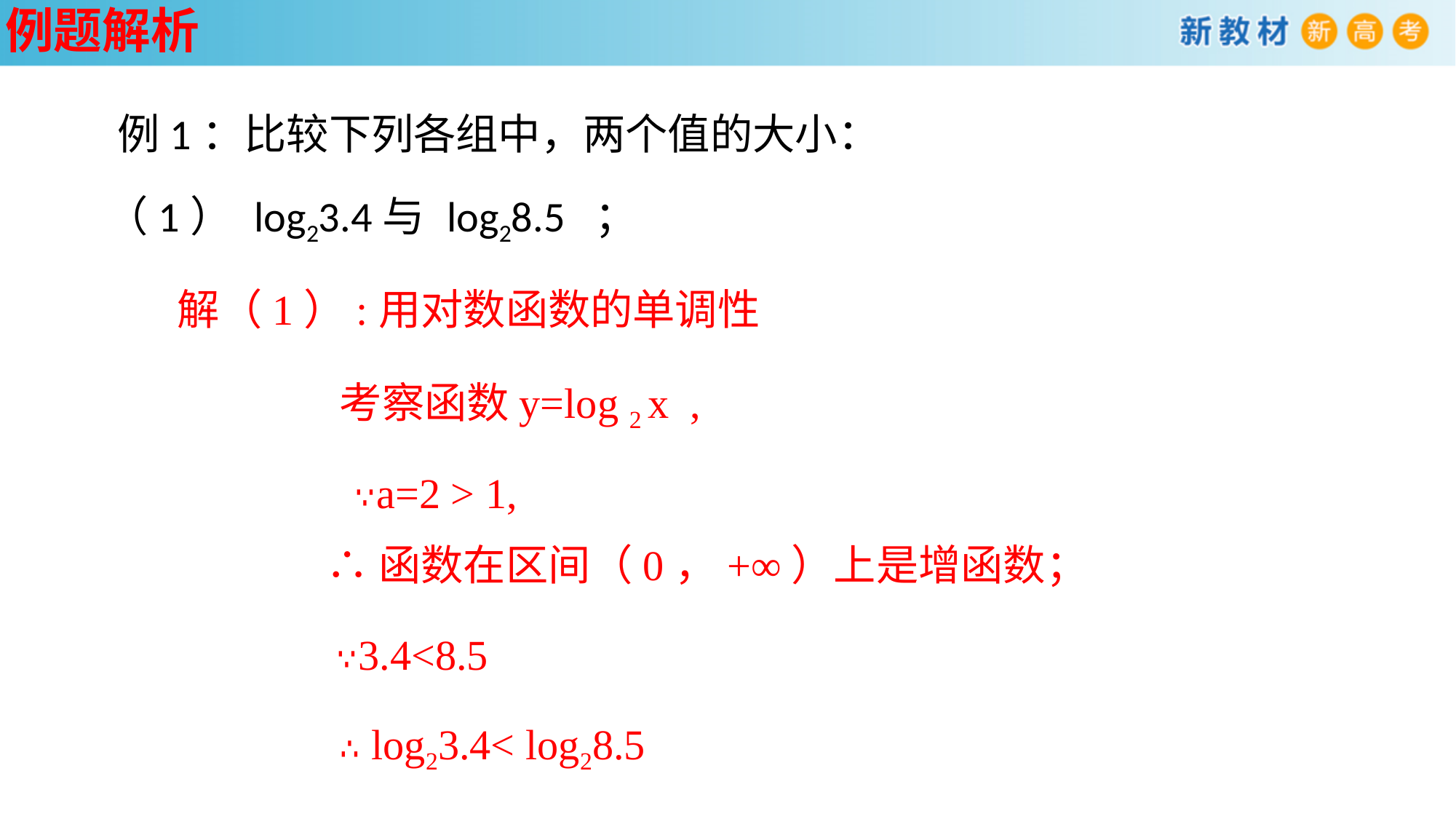

例题解析

  例1：比较下列各组中，两个值的大小：
 （1） log23.4与 log28.5  ；
解（1）:用对数函数的单调性
考察函数y=log 2 x  ,
∵a=2 > 1,
∴函数在区间（0，+∞）上是增函数；
∵3.4<8.5
∴ log23.4< log28.5